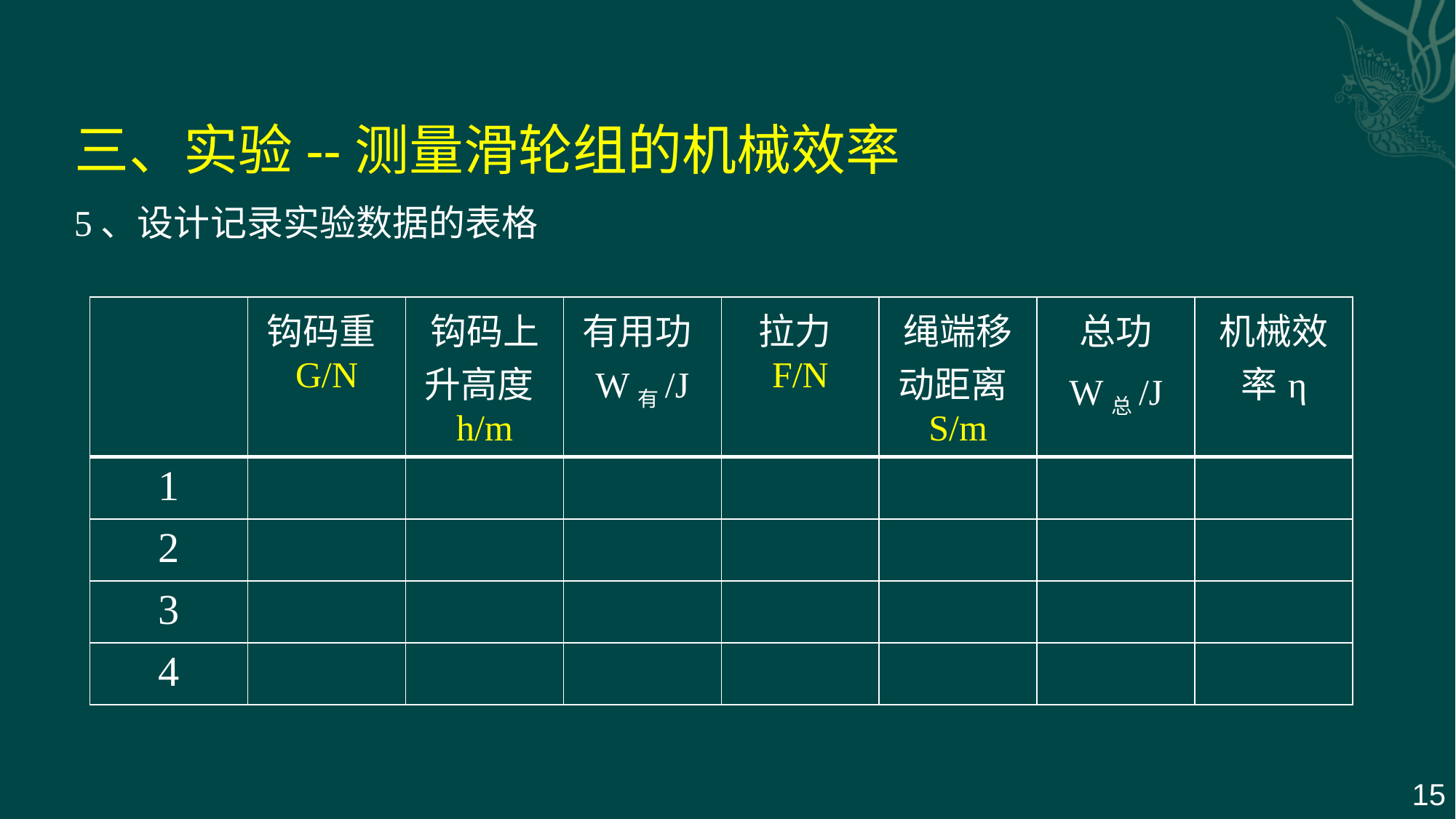

三、实验--测量滑轮组的机械效率
5、设计记录实验数据的表格
|  | 钩码重G/N | 钩码上升高度h/m | 有用功W有/J | 拉力F/N | 绳端移动距离S/m | 总功 W总/J | 机械效率η |
| --- | --- | --- | --- | --- | --- | --- | --- |
| 1 |  |  |  |  |  |  |  |
| 2 |  |  |  |  |  |  |  |
| 3 |  |  |  |  |  |  |  |
| 4 |  |  |  |  |  |  |  |
15